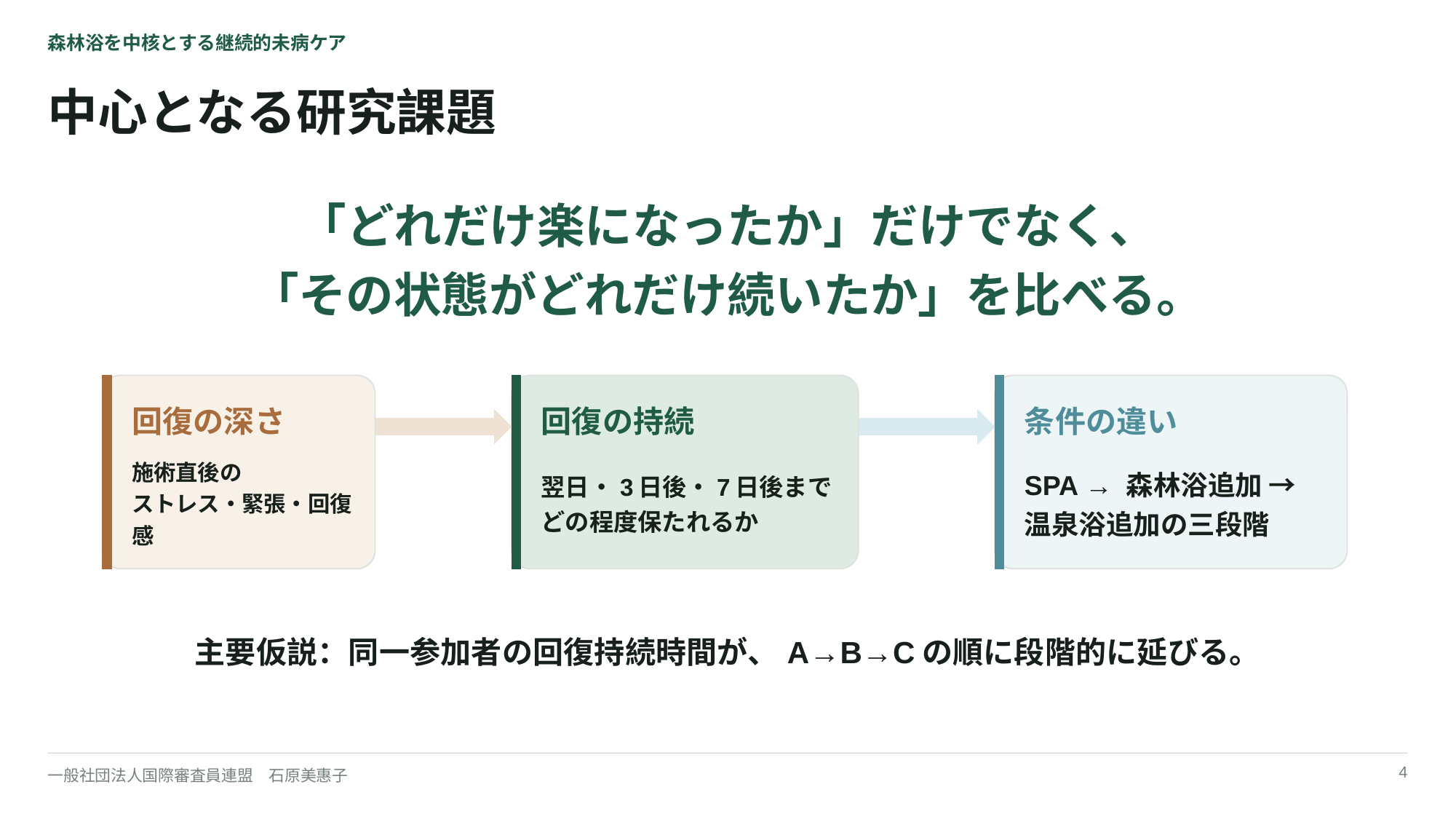

森林浴を中核とする継続的未病ケア
中心となる研究課題
「どれだけ楽になったか」だけでなく、
「その状態がどれだけ続いたか」を比べる。

回復の深さ
回復の持続
条件の違い

施術直後の
ストレス・緊張・回復感
翌日・3日後・7日後まで
どの程度保たれるか
SPA → 森林浴追加 →
温泉浴追加の三段階
主要仮説：同一参加者の回復持続時間が、A→B→Cの順に段階的に延びる。

一般社団法人国際審査員連盟　石原美惠子
4